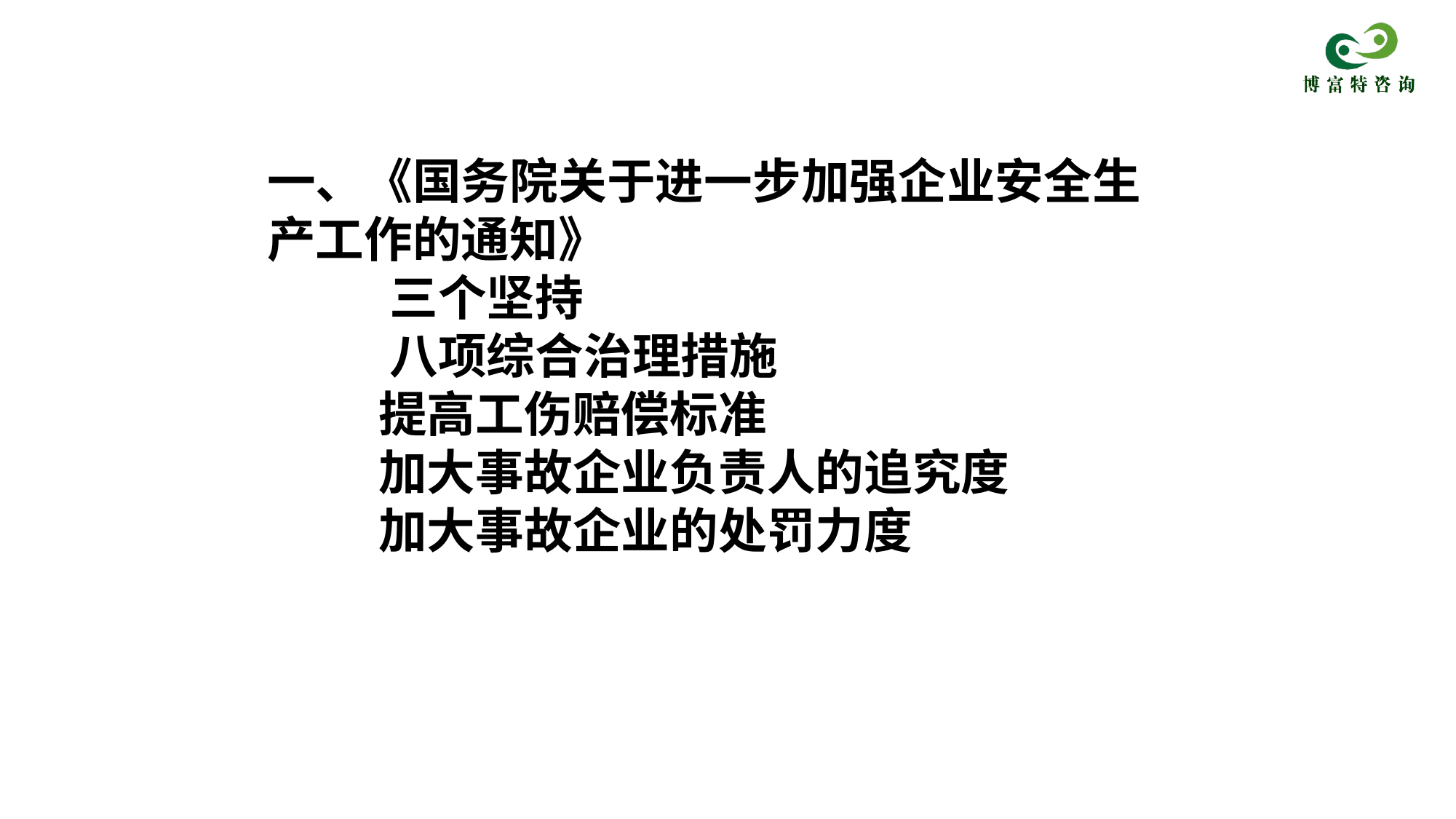

一、《国务院关于进一步加强企业安全生产工作的通知》
          三个坚持
          八项综合治理措施
         提高工伤赔偿标准
         加大事故企业负责人的追究度
         加大事故企业的处罚力度